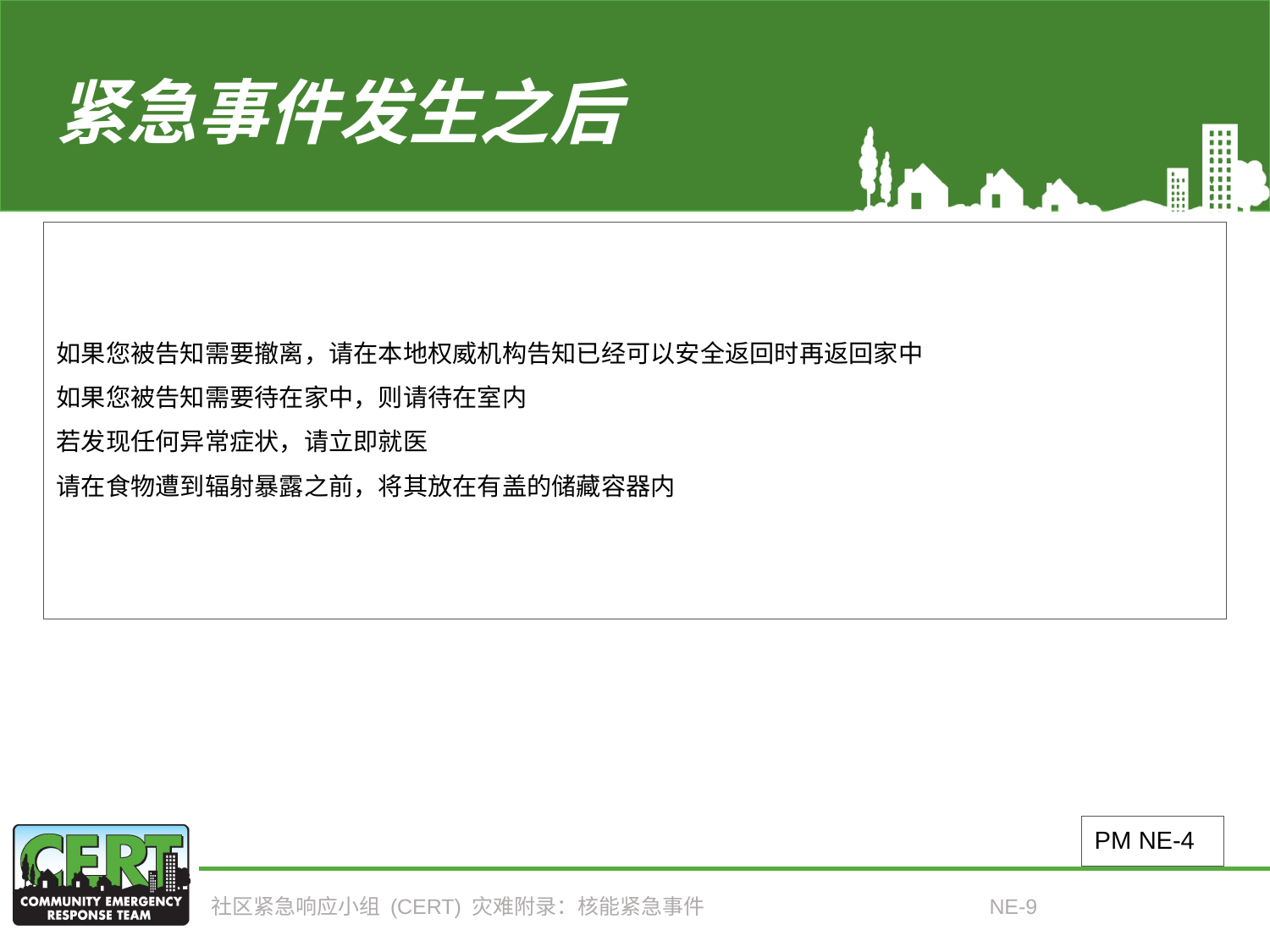

# 紧急事件发生之后
如果您被告知需要撤离，请在本地权威机构告知已经可以安全返回时再返回家中
如果您被告知需要待在家中，则请待在室内
若发现任何异常症状，请立即就医
请在食物遭到辐射暴露之前，将其放在有盖的储藏容器内
PM NE-4
社区紧急响应小组 (CERT) 灾难附录：核能紧急事件
NE-9